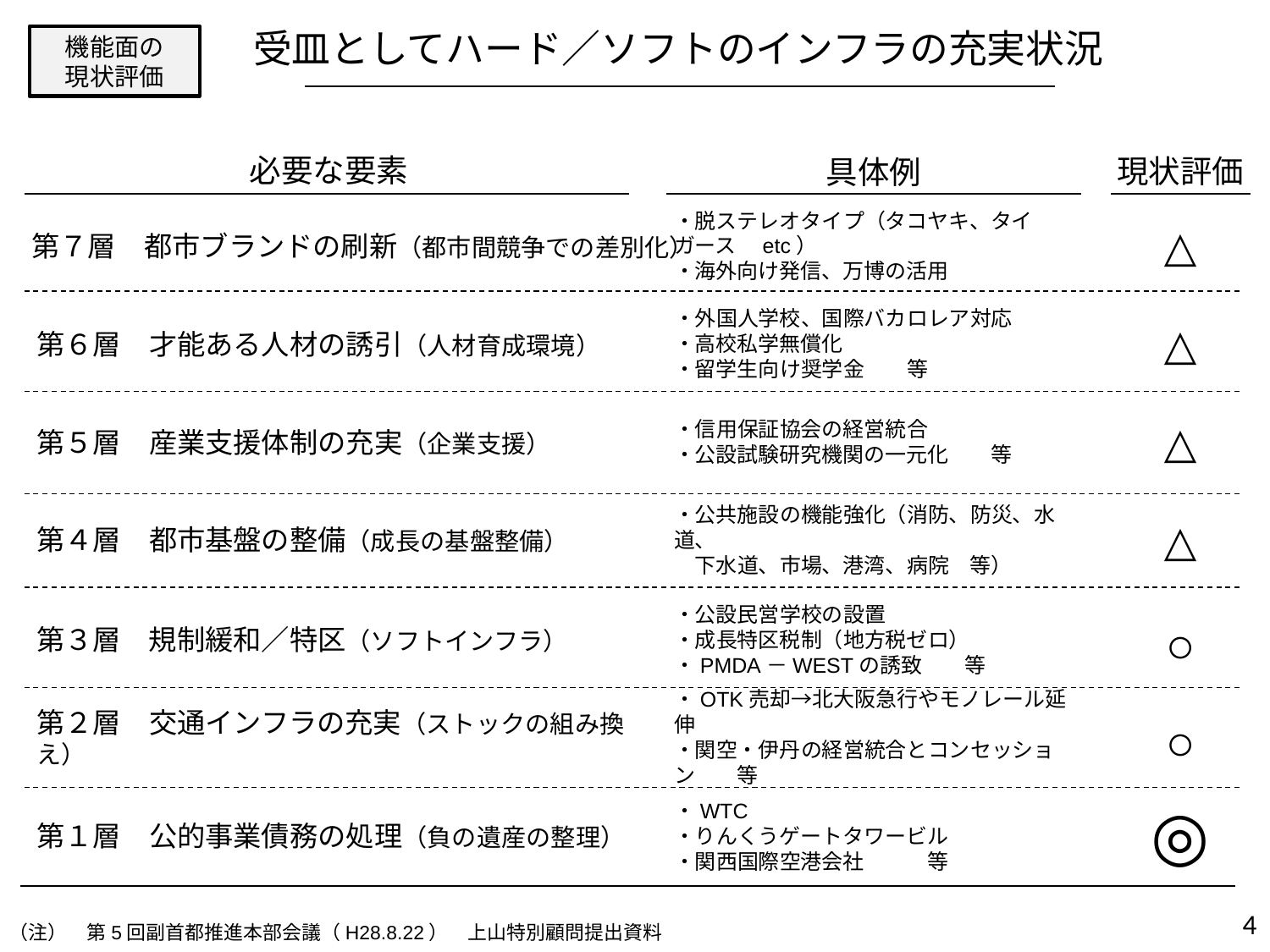

受皿としてハード／ソフトのインフラの充実状況
機能面の
現状評価
必要な要素
現状評価
具体例
第７層　都市ブランドの刷新（都市間競争での差別化）
・脱ステレオタイプ（タコヤキ、タイガース　etc）
・海外向け発信、万博の活用
△
第６層　才能ある人材の誘引（人材育成環境）
・外国人学校、国際バカロレア対応
・高校私学無償化
・留学生向け奨学金　　等
△
第５層　産業支援体制の充実（企業支援）
・信用保証協会の経営統合
・公設試験研究機関の一元化　　等
△
第４層　都市基盤の整備（成長の基盤整備）
・公共施設の機能強化（消防、防災、水道、
　下水道、市場、港湾、病院　等）
△
第３層　規制緩和／特区（ソフトインフラ）
・公設民営学校の設置
・成長特区税制（地方税ゼロ）
・PMDA－WESTの誘致　　等
○
第２層　交通インフラの充実（ストックの組み換え）
・OTK売却→北大阪急行やモノレール延伸
・関空・伊丹の経営統合とコンセッション　　等
○
◎
第１層　公的事業債務の処理（負の遺産の整理）
・WTC
・りんくうゲートタワービル
・関西国際空港会社　　　等
4
（注）　第5回副首都推進本部会議（H28.8.22）　上山特別顧問提出資料